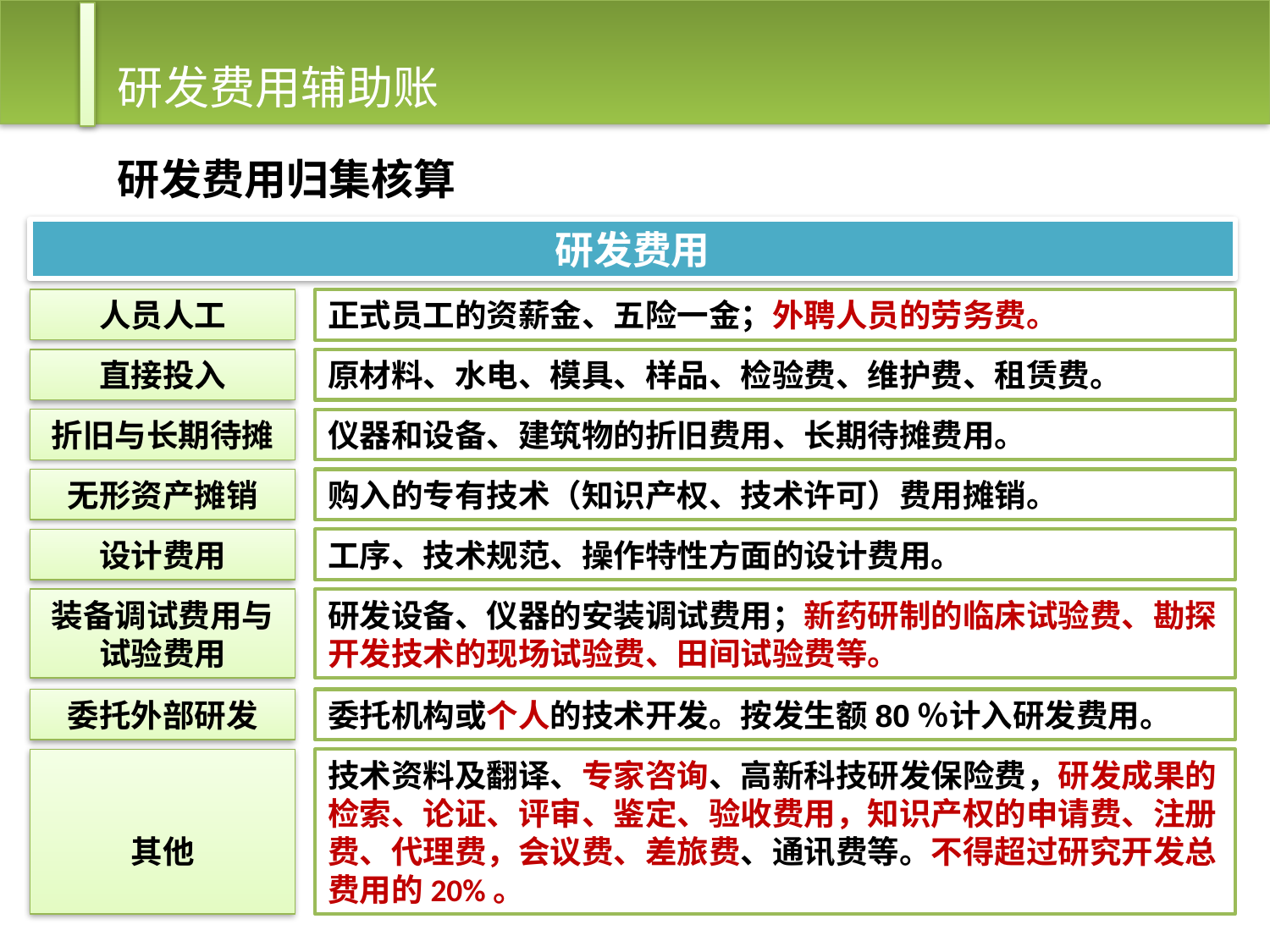

研发费用辅助账
研发费用归集核算
研发费用
人员人工
正式员工的资薪金、五险一金；外聘人员的劳务费。
直接投入
原材料、水电、模具、样品、检验费、维护费、租赁费。
折旧与长期待摊
仪器和设备、建筑物的折旧费用、长期待摊费用。
无形资产摊销
购入的专有技术（知识产权、技术许可）费用摊销。
设计费用
工序、技术规范、操作特性方面的设计费用。
装备调试费用与试验费用
研发设备、仪器的安装调试费用；新药研制的临床试验费、勘探开发技术的现场试验费、田间试验费等。
委托外部研发
委托机构或个人的技术开发。按发生额80％计入研发费用。

其他

技术资料及翻译、专家咨询、高新科技研发保险费，研发成果的检索、论证、评审、鉴定、验收费用，知识产权的申请费、注册费、代理费，会议费、差旅费、通讯费等。不得超过研究开发总费用的20%。